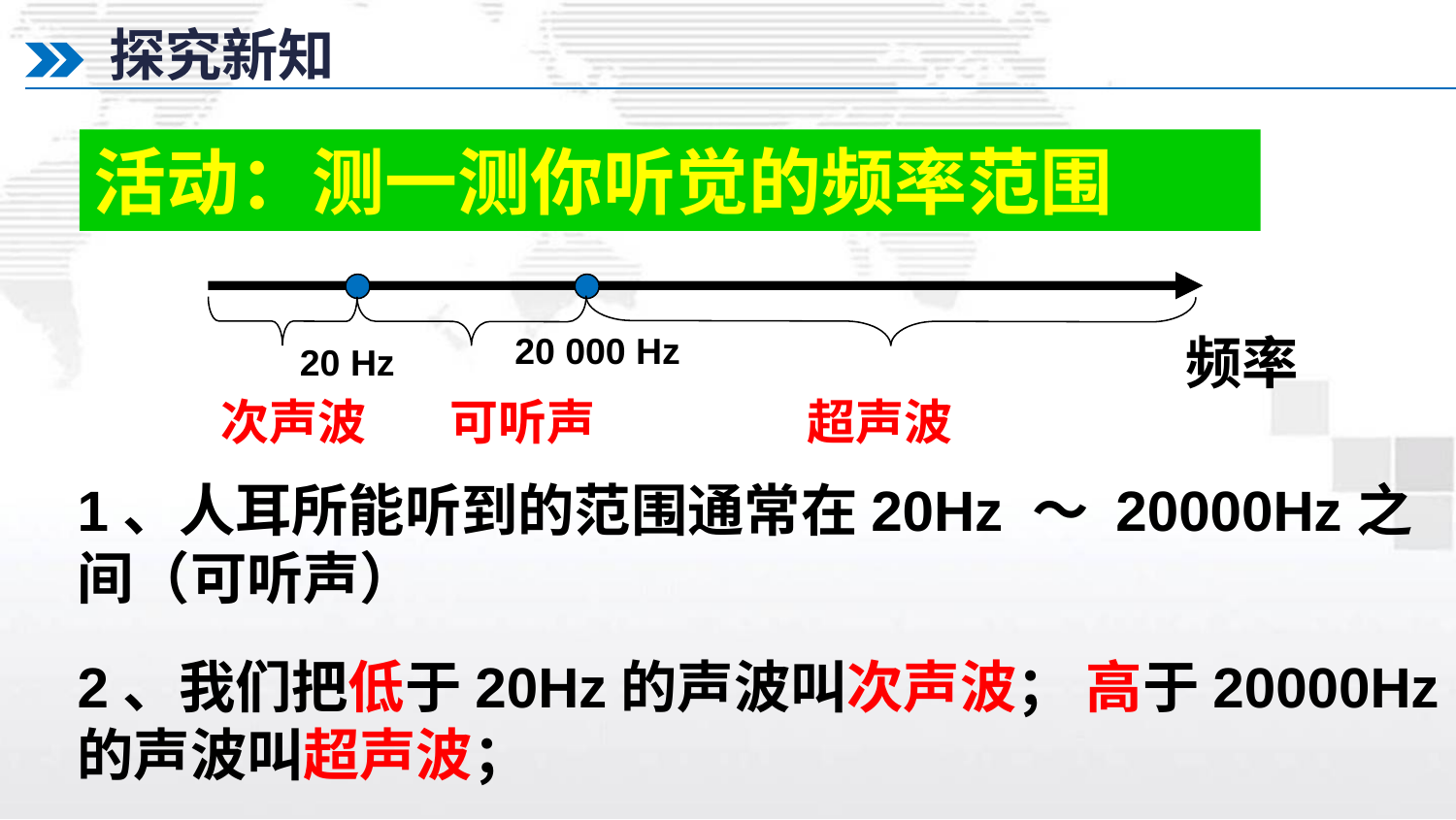

# 探究新知
活动：测一测你听觉的频率范围

频率
20 000 Hz
20 Hz
次声波
可听声
超声波
1、人耳所能听到的范围通常在20Hz ～ 20000Hz之间（可听声）
2、我们把低于20Hz的声波叫次声波； 高于20000Hz的声波叫超声波；